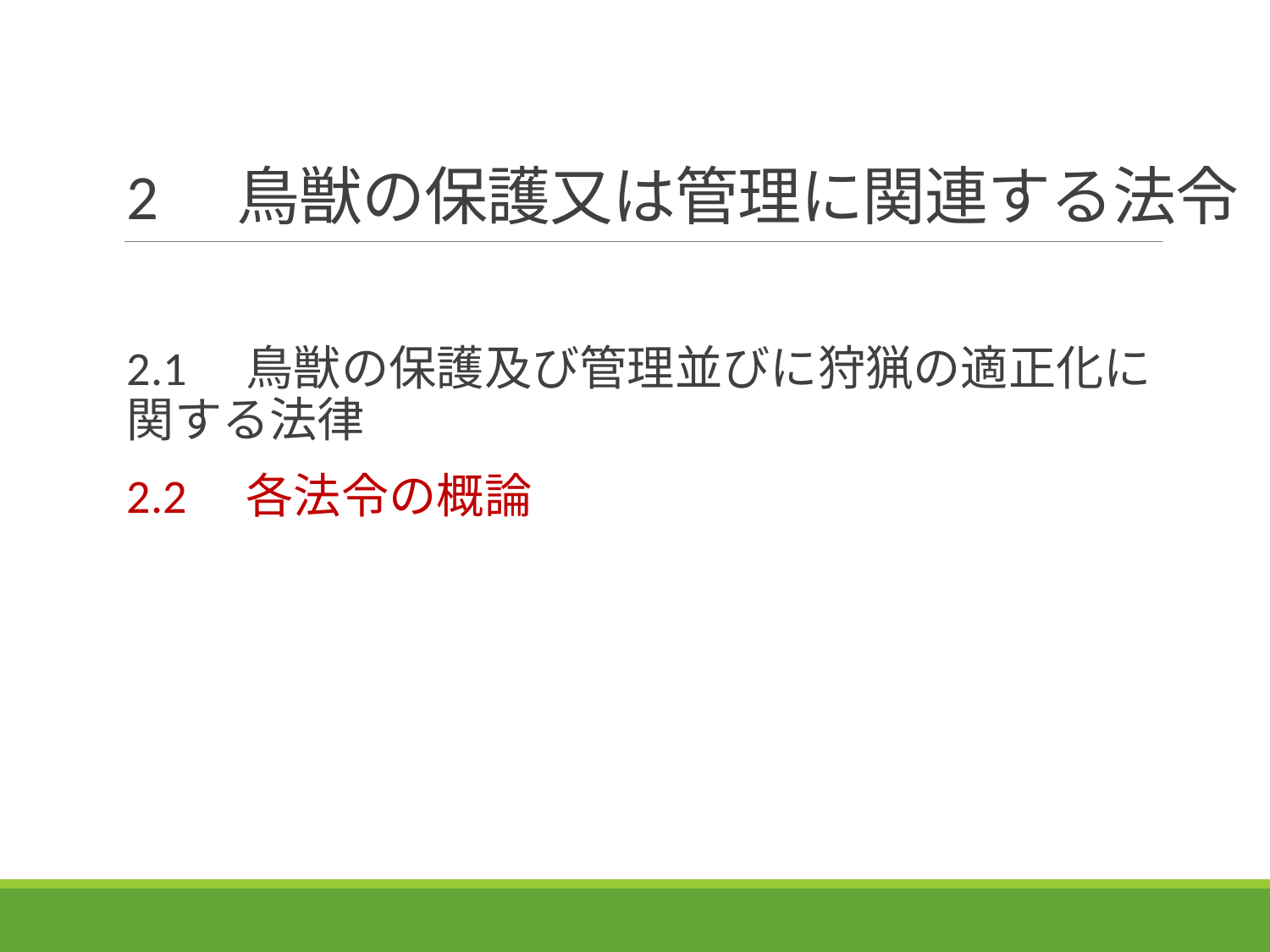

# 2　鳥獣の保護又は管理に関連する法令

2.1　鳥獣の保護及び管理並びに狩猟の適正化に関する法律
2.2　各法令の概論